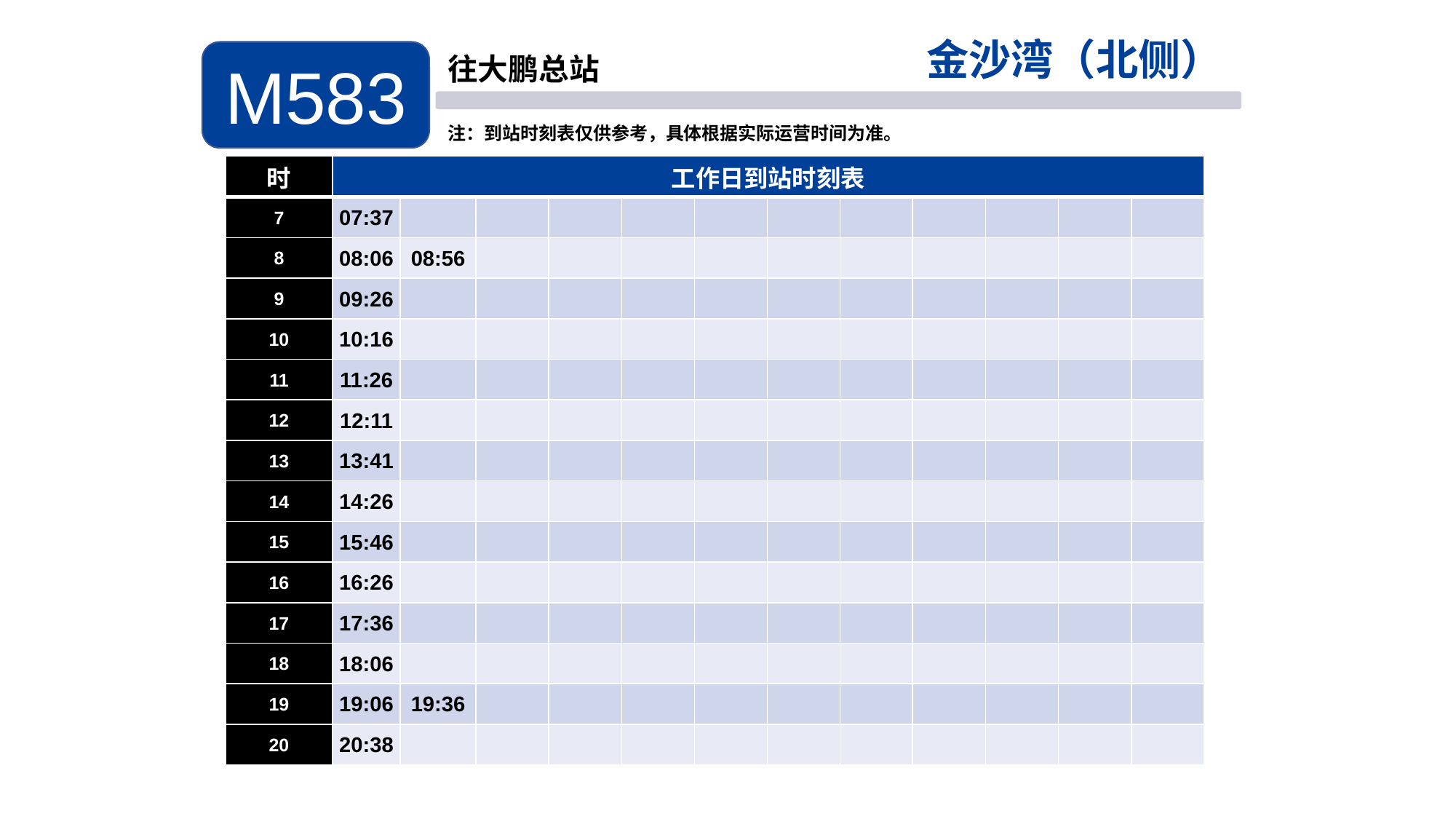

金沙湾（北侧）
M583
往大鹏总站

注：到站时刻表仅供参考，具体根据实际运营时间为准。
| 时 | 工作日到站时刻表 |  |  |  |  |  |  |  |  |  |  |  |
| --- | --- | --- | --- | --- | --- | --- | --- | --- | --- | --- | --- | --- |
| 7 | 07:37 |  |  |  |  |  |  |  |  |  |  |  |
| 8 | 08:06 | 08:56 |  |  |  |  |  |  |  |  |  |  |
| 9 | 09:26 |  |  |  |  |  |  |  |  |  |  |  |
| 10 | 10:16 |  |  |  |  |  |  |  |  |  |  |  |
| 11 | 11:26 |  |  |  |  |  |  |  |  |  |  |  |
| 12 | 12:11 |  |  |  |  |  |  |  |  |  |  |  |
| 13 | 13:41 |  |  |  |  |  |  |  |  |  |  |  |
| 14 | 14:26 |  |  |  |  |  |  |  |  |  |  |  |
| 15 | 15:46 |  |  |  |  |  |  |  |  |  |  |  |
| 16 | 16:26 |  |  |  |  |  |  |  |  |  |  |  |
| 17 | 17:36 |  |  |  |  |  |  |  |  |  |  |  |
| 18 | 18:06 |  |  |  |  |  |  |  |  |  |  |  |
| 19 | 19:06 | 19:36 |  |  |  |  |  |  |  |  |  |  |
| 20 | 20:38 |  |  |  |  |  |  |  |  |  |  |  |